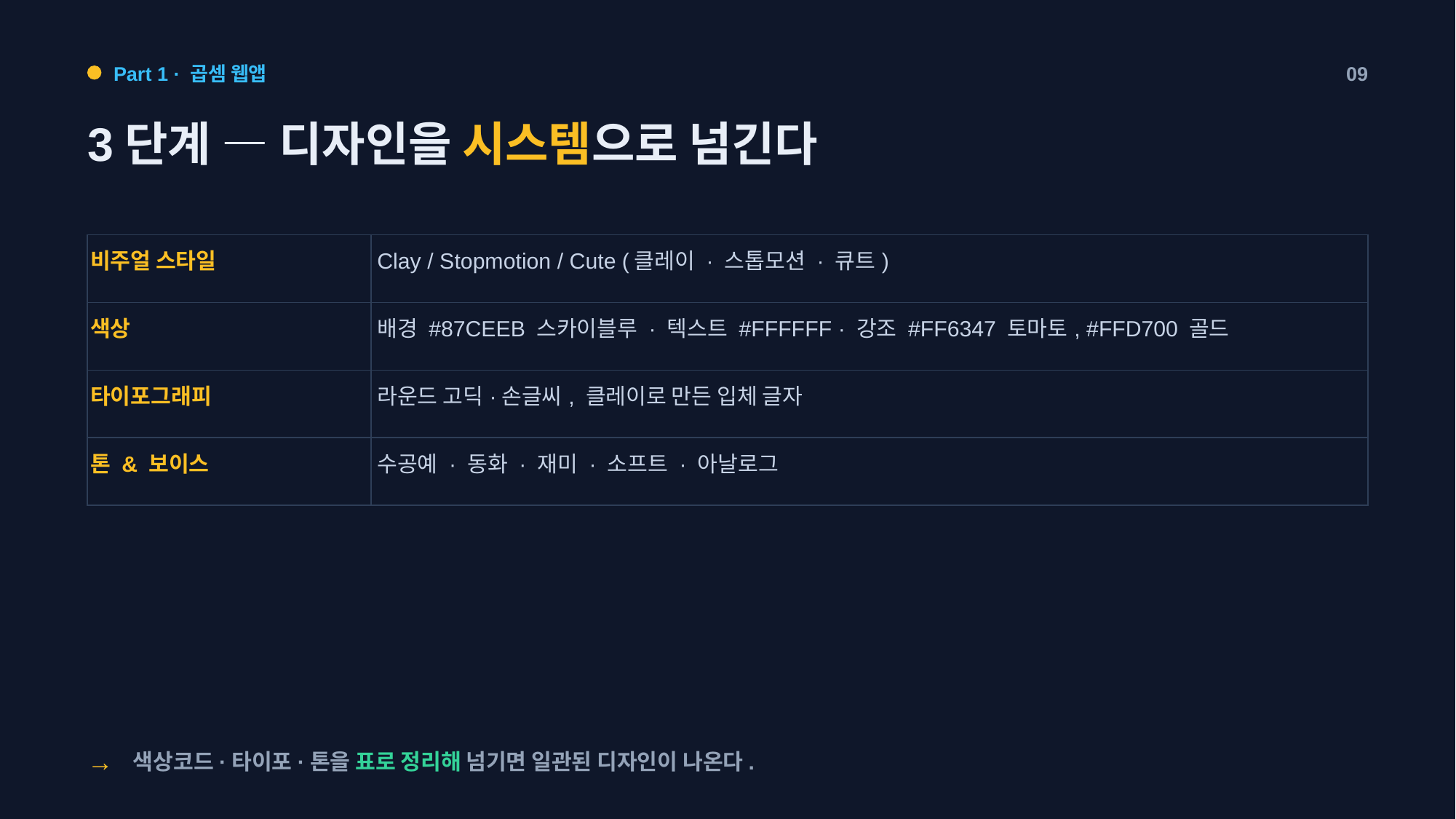

Part 1 · 곱셈 웹앱
09

3단계 — 디자인을 시스템으로 넘긴다
| 비주얼 스타일 | Clay / Stopmotion / Cute (클레이 · 스톱모션 · 큐트) |
| --- | --- |
| 색상 | 배경 #87CEEB 스카이블루 · 텍스트 #FFFFFF · 강조 #FF6347 토마토, #FFD700 골드 |
| 타이포그래피 | 라운드 고딕·손글씨, 클레이로 만든 입체 글자 |
| 톤 & 보이스 | 수공예 · 동화 · 재미 · 소프트 · 아날로그 |
→
색상코드·타이포·톤을 표로 정리해 넘기면 일관된 디자인이 나온다.